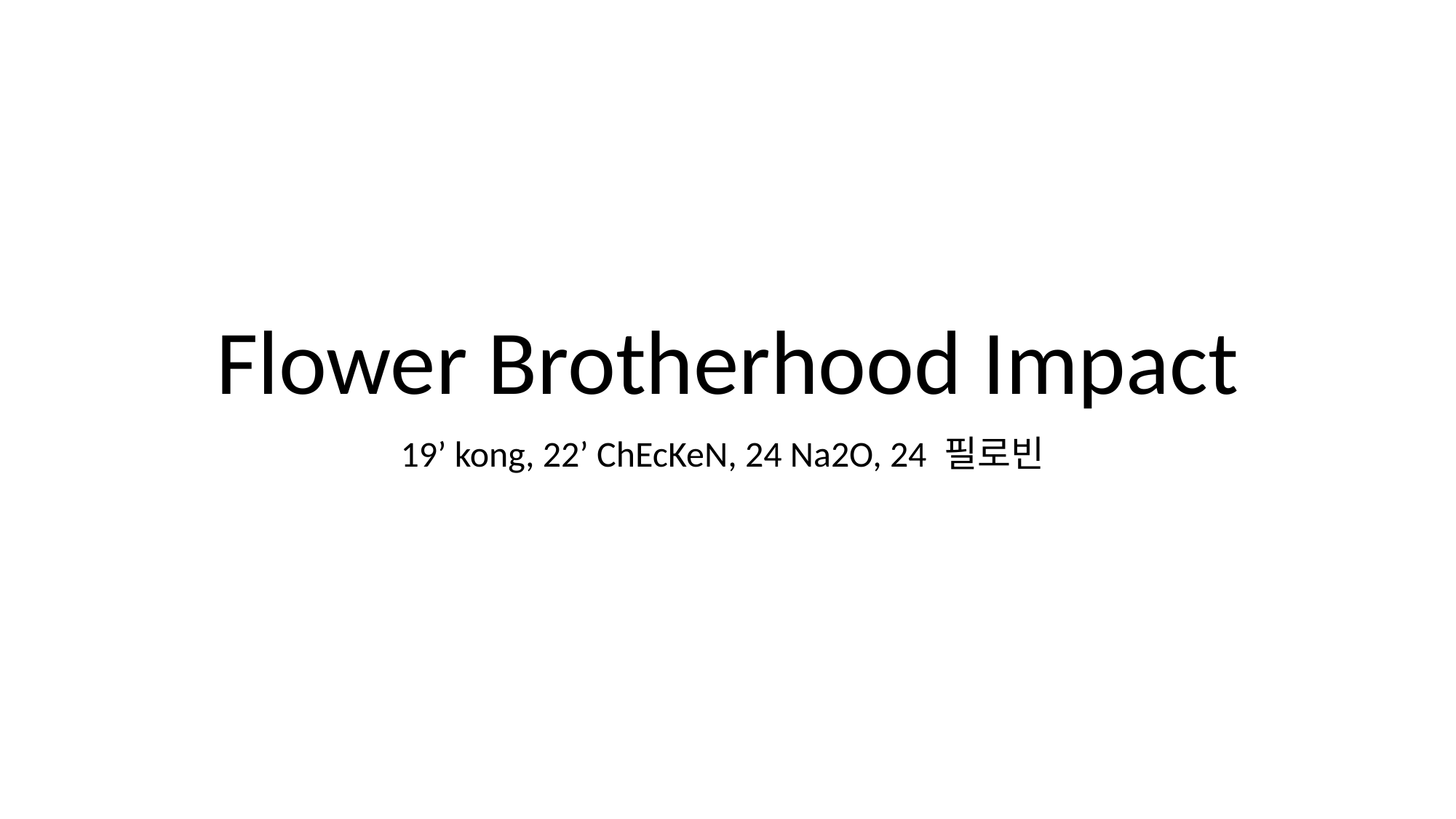

# Flower Brotherhood Impact
19’ kong, 22’ ChEcKeN, 24 Na2O, 24 필로빈